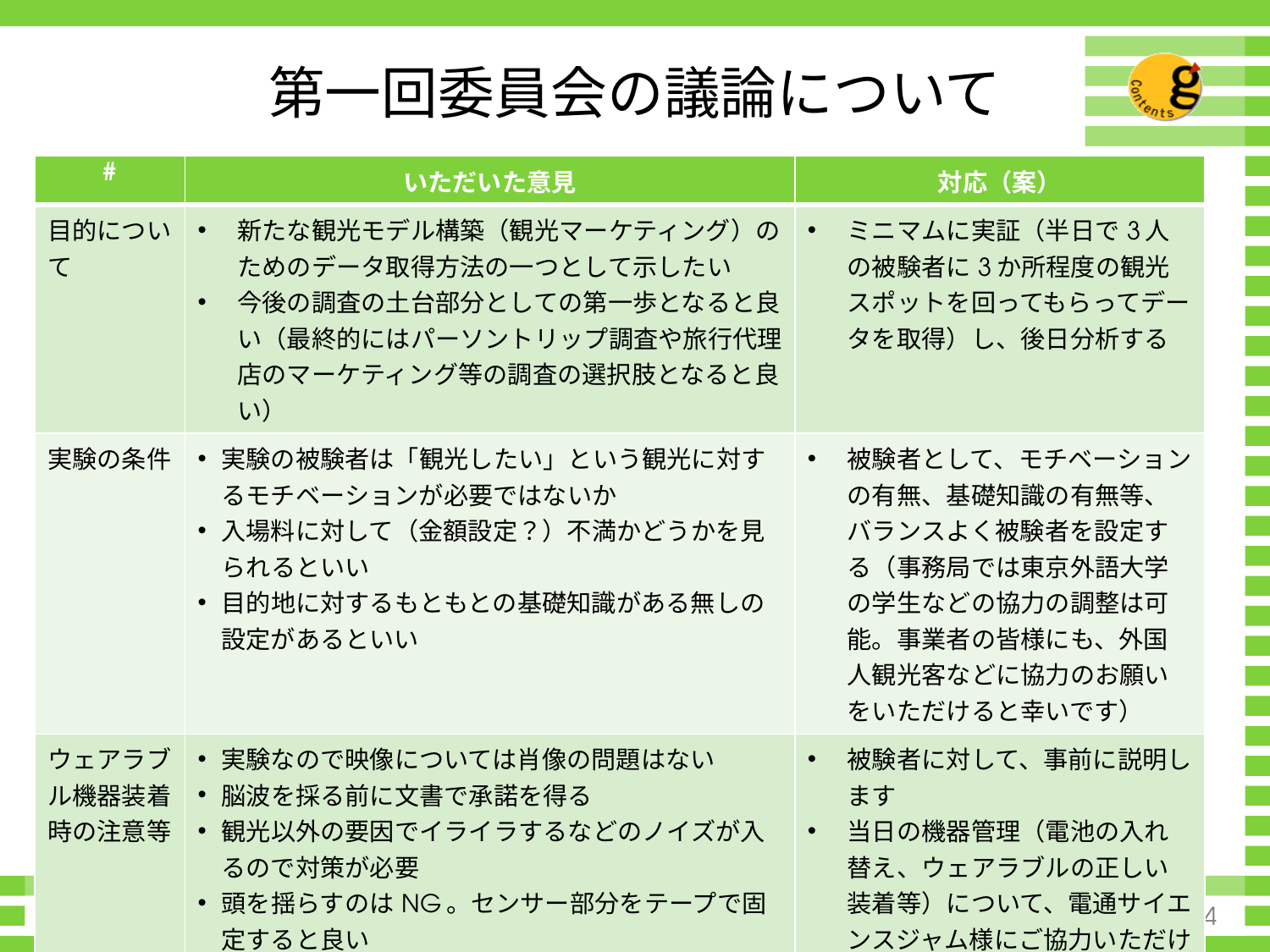

# 第一回委員会の議論について
| # | いただいた意見 | 対応（案） |
| --- | --- | --- |
| 目的について | 新たな観光モデル構築（観光マーケティング）のためのデータ取得方法の一つとして示したい 今後の調査の土台部分としての第一歩となると良い（最終的にはパーソントリップ調査や旅行代理店のマーケティング等の調査の選択肢となると良い） | ミニマムに実証（半日で3人の被験者に3か所程度の観光スポットを回ってもらってデータを取得）し、後日分析する |
| 実験の条件 | 実験の被験者は「観光したい」という観光に対するモチベーションが必要ではないか 入場料に対して（金額設定？）不満かどうかを見られるといい 目的地に対するもともとの基礎知識がある無しの設定があるといい | 被験者として、モチベーションの有無、基礎知識の有無等、バランスよく被験者を設定する（事務局では東京外語大学の学生などの協力の調整は可能。事業者の皆様にも、外国人観光客などに協力のお願いをいただけると幸いです） |
| ウェアラブル機器装着時の注意等 | 実験なので映像については肖像の問題はない 脳波を採る前に文書で承諾を得る 観光以外の要因でイライラするなどのノイズが入るので対策が必要 頭を揺らすのはNG。センサー部分をテープで固定すると良い 電池の寿命はカメラは1時間（脳波は5時間） iPadとペアで１セット キャリブレーションは最初に75秒必要 | 被験者に対して、事前に説明します 当日の機器管理（電池の入れ替え、ウェアラブルの正しい装着等）について、電通サイエンスジャム様にご協力いただけますと幸いです。 |
2015/7/20
4